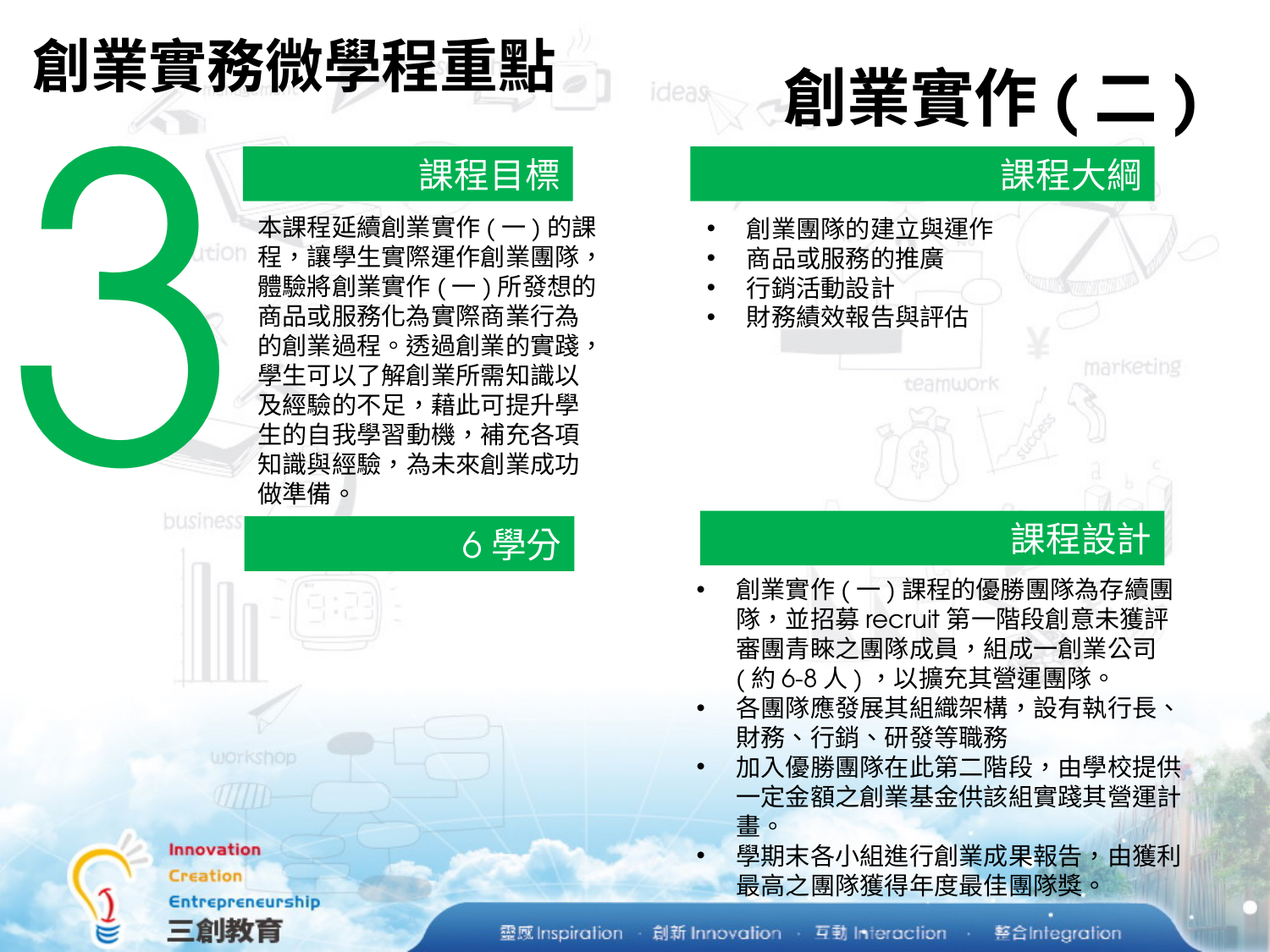

# 創業實務微學程重點
創業實作(二)
3
課程目標
課程大綱
本課程延續創業實作(一)的課程，讓學生實際運作創業團隊，體驗將創業實作(一)所發想的商品或服務化為實際商業行為的創業過程。透過創業的實踐，學生可以了解創業所需知識以及經驗的不足，藉此可提升學生的自我學習動機，補充各項知識與經驗，為未來創業成功做準備。
創業團隊的建立與運作
商品或服務的推廣
行銷活動設計
財務績效報告與評估
課程設計
6學分
創業實作(一)課程的優勝團隊為存續團隊，並招募recruit第一階段創意未獲評審團青睞之團隊成員，組成一創業公司(約6-8人)，以擴充其營運團隊。
各團隊應發展其組織架構，設有執行長、財務、行銷、研發等職務
加入優勝團隊在此第二階段，由學校提供一定金額之創業基金供該組實踐其營運計畫。
學期末各小組進行創業成果報告，由獲利最高之團隊獲得年度最佳團隊獎。